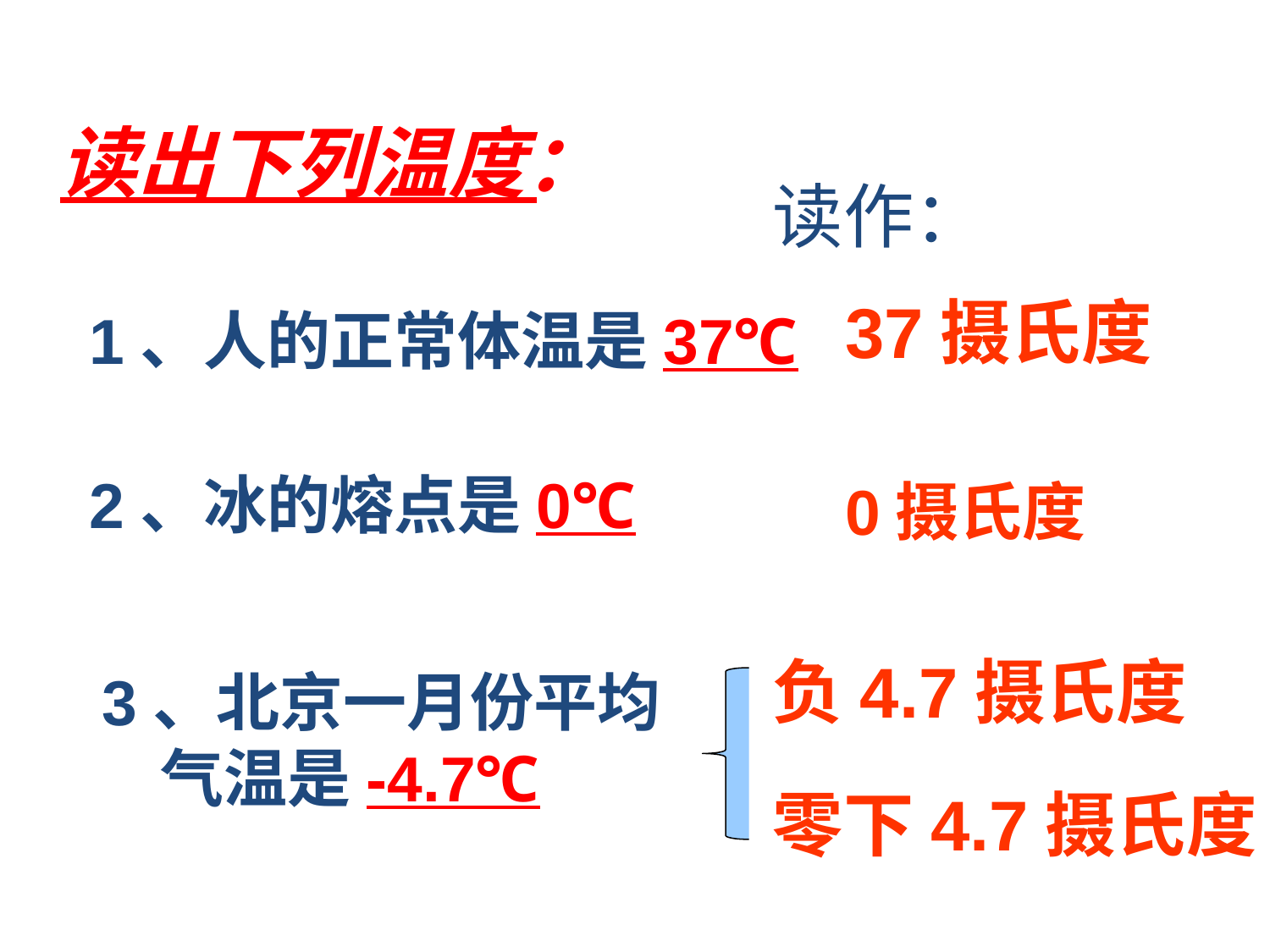

读出下列温度：
读作：
37摄氏度
1、人的正常体温是37℃
2、冰的熔点是0℃
0摄氏度
负4.7摄氏度
3、北京一月份平均
   气温是-4.7℃

零下4.7摄氏度